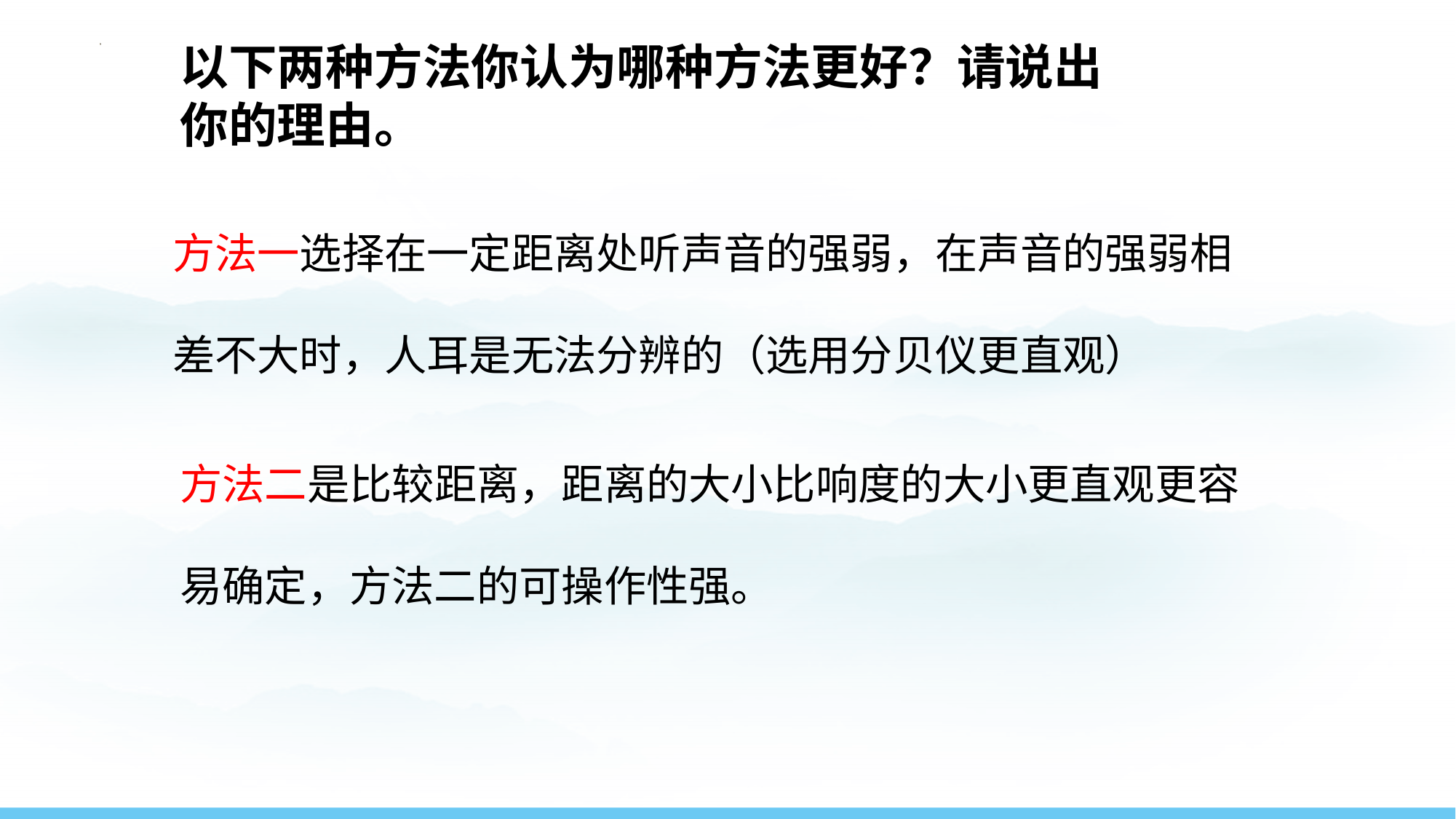

以下两种方法你认为哪种方法更好？请说出你的理由。
方法一选择在一定距离处听声音的强弱，在声音的强弱相差不大时，人耳是无法分辨的（选用分贝仪更直观）
方法二是比较距离，距离的大小比响度的大小更直观更容易确定，方法二的可操作性强。